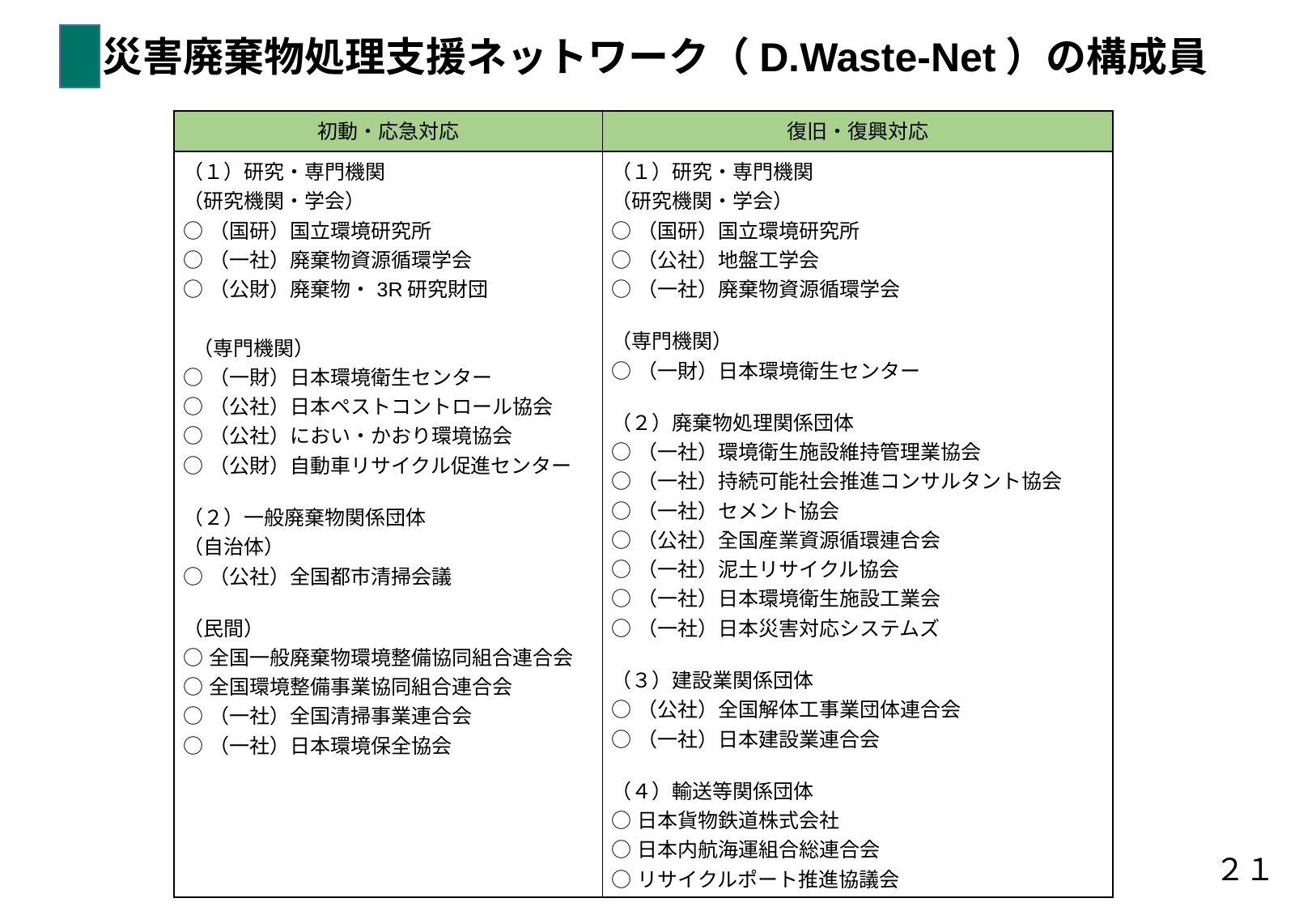

災害廃棄物処理支援ネットワーク（D.Waste-Net）の構成員

| 初動・応急対応 | 復旧・復興対応 |
| --- | --- |
| （１）研究・専門機関 （研究機関・学会） ○（国研）国立環境研究所 ○（一社）廃棄物資源循環学会 ○（公財）廃棄物・3R研究財団 （専門機関） ○（一財）日本環境衛生センター ○（公社）日本ペストコントロール協会 ○（公社）におい・かおり環境協会 ○（公財）自動車リサイクル促進センター （２）一般廃棄物関係団体 （自治体） ○（公社）全国都市清掃会議 （民間） ○全国一般廃棄物環境整備協同組合連合会 ○全国環境整備事業協同組合連合会 ○（一社）全国清掃事業連合会 ○（一社）日本環境保全協会 | （１）研究・専門機関 （研究機関・学会） ○（国研）国立環境研究所 ○（公社）地盤工学会 ○（一社）廃棄物資源循環学会 （専門機関） ○（一財）日本環境衛生センター （２）廃棄物処理関係団体 ○（一社）環境衛生施設維持管理業協会 ○（一社）持続可能社会推進コンサルタント協会 ○（一社）セメント協会 ○（公社）全国産業資源循環連合会 ○（一社）泥土リサイクル協会 ○（一社）日本環境衛生施設工業会 ○（一社）日本災害対応システムズ （３）建設業関係団体 ○（公社）全国解体工事業団体連合会 ○（一社）日本建設業連合会 （４）輸送等関係団体 ○日本貨物鉄道株式会社 ○日本内航海運組合総連合会 ○リサイクルポート推進協議会 |
２１